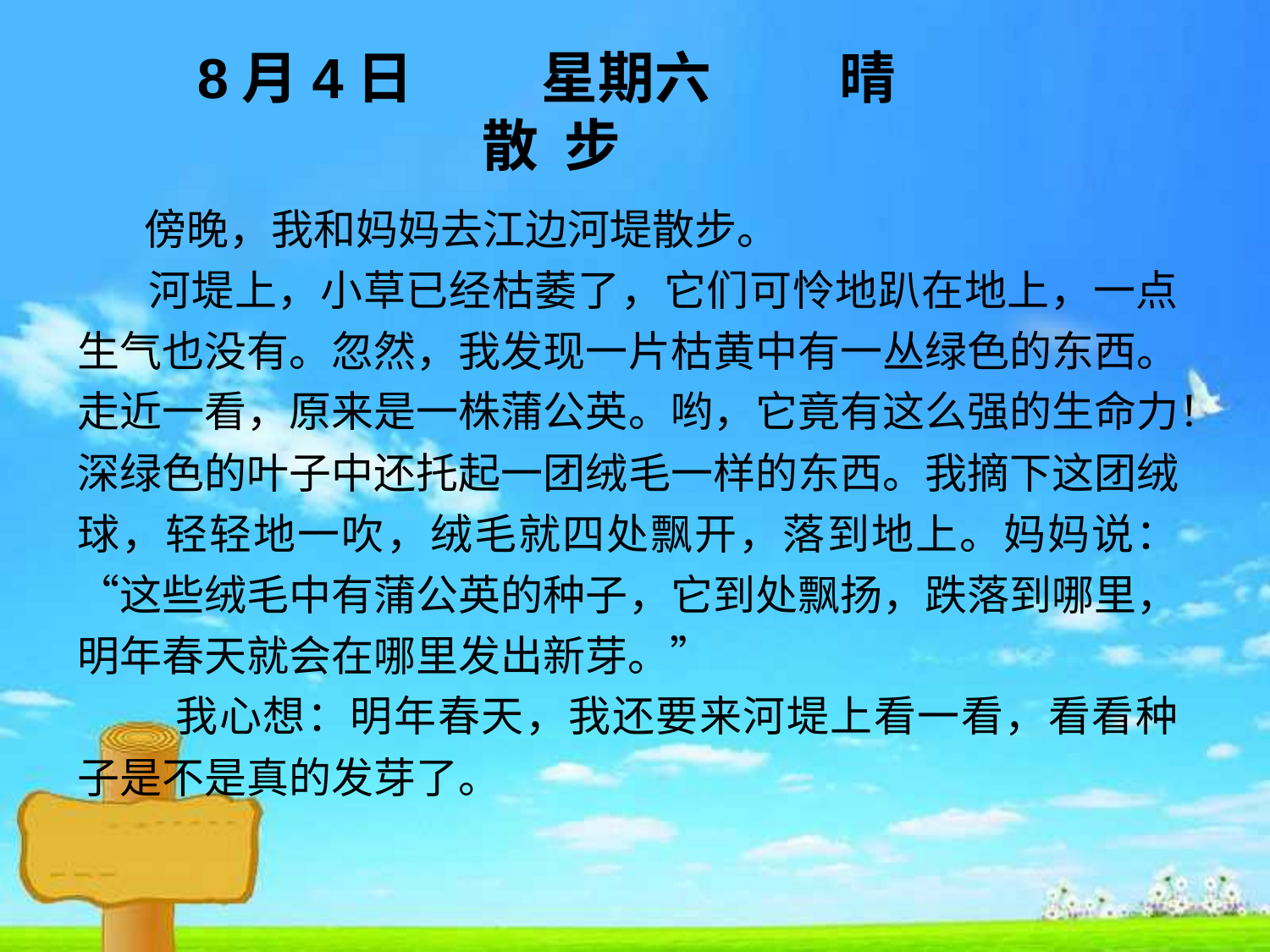

8月4日          星期六          晴
                     散  步

      傍晚，我和妈妈去江边河堤散步。
      河堤上，小草已经枯萎了，它们可怜地趴在地上，一点生气也没有。忽然，我发现一片枯黄中有一丛绿色的东西。走近一看，原来是一株蒲公英。哟，它竟有这么强的生命力！深绿色的叶子中还托起一团绒毛一样的东西。我摘下这团绒球，轻轻地一吹，绒毛就四处飘开，落到地上。妈妈说：“这些绒毛中有蒲公英的种子，它到处飘扬，跌落到哪里，明年春天就会在哪里发出新芽。”
        我心想：明年春天，我还要来河堤上看一看，看看种子是不是真的发芽了。